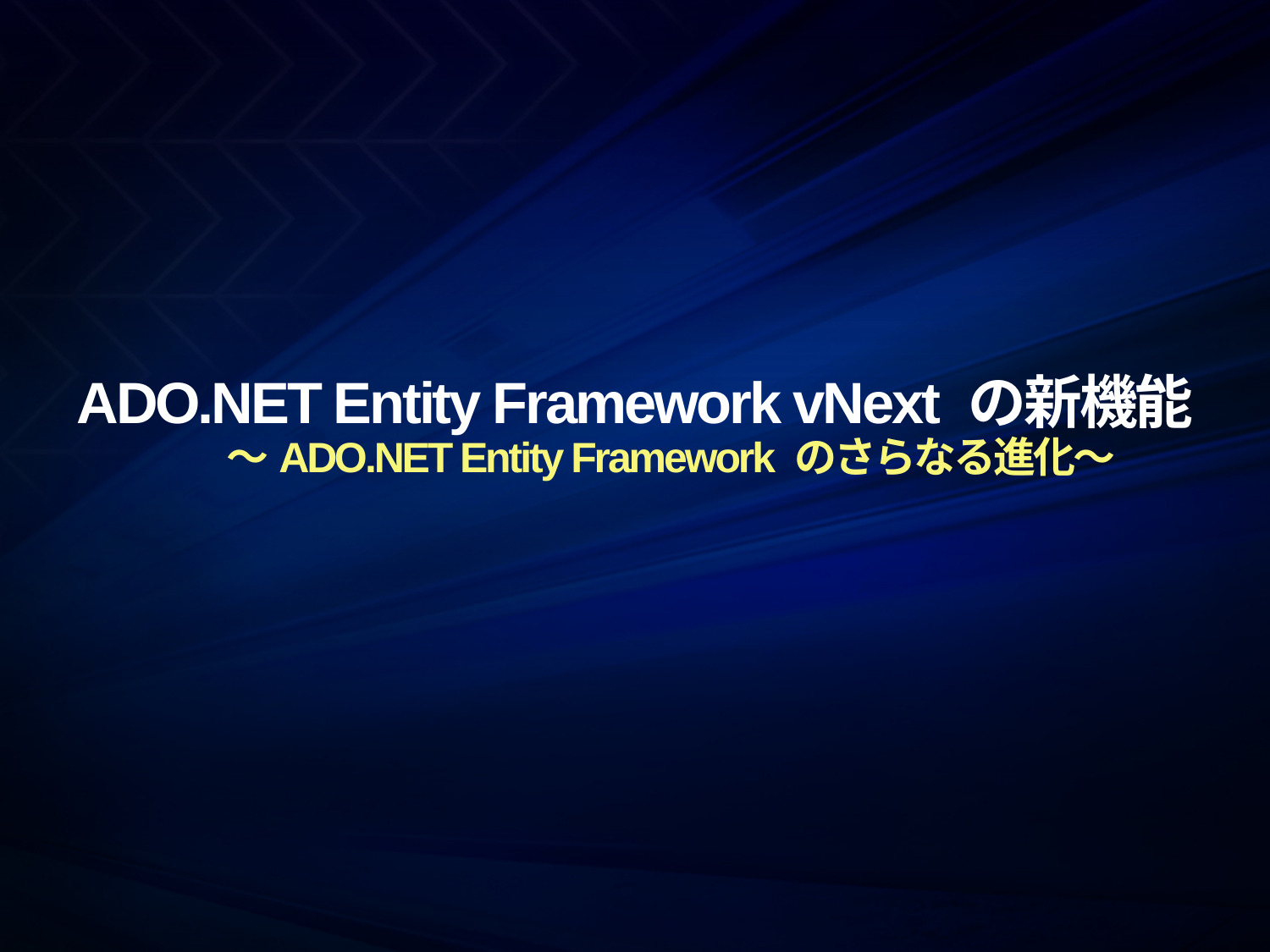

# ADO.NET Entity Framework vNext の新機能 ～ADO.NET Entity Framework のさらなる進化～